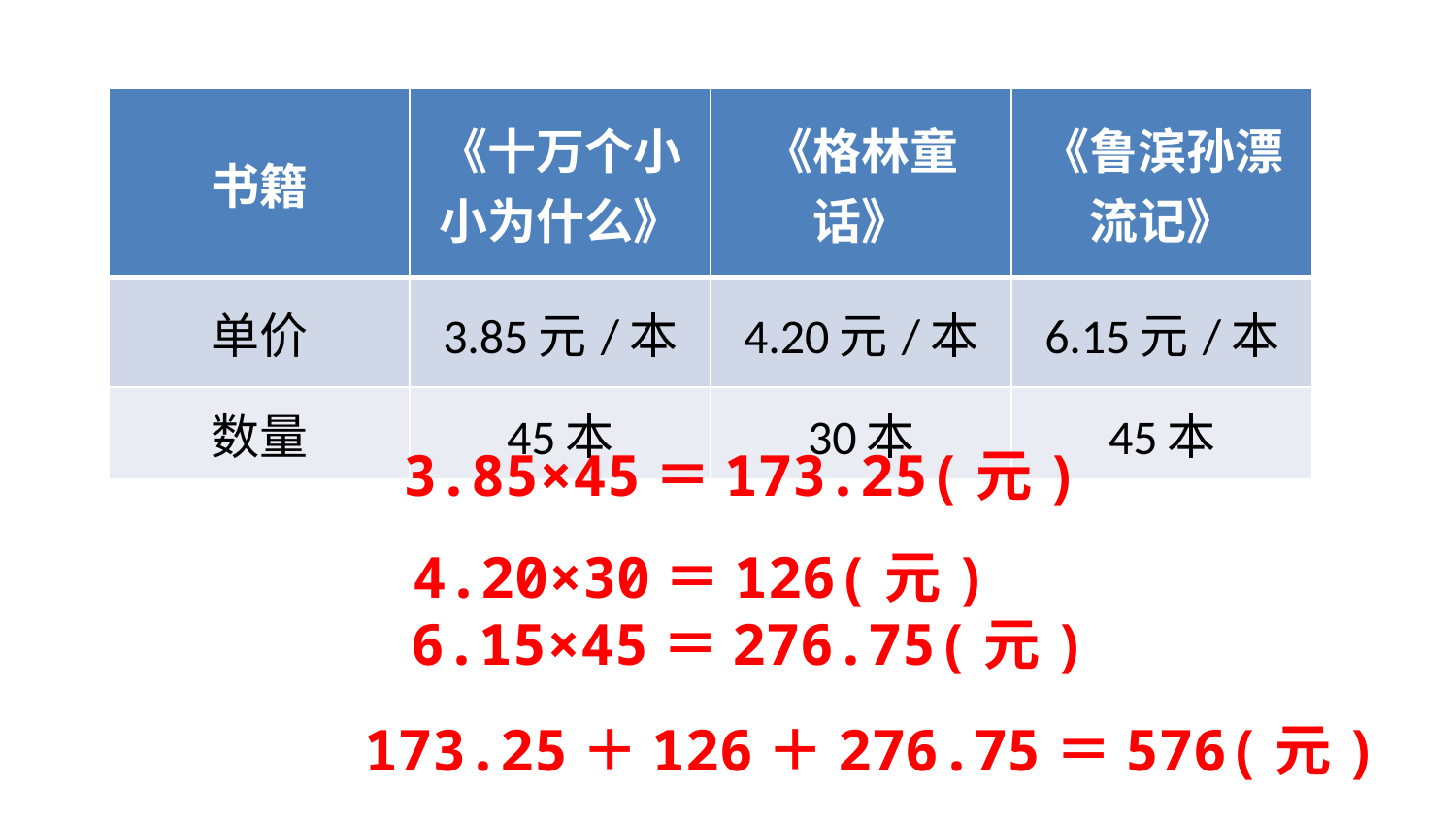

| 书籍 | 《十万个小小为什么》 | 《格林童话》 | 《鲁滨孙漂流记》 |
| --- | --- | --- | --- |
| 单价 | 3.85元/本 | 4.20元/本 | 6.15元/本 |
| 数量 | 45本 | 30本 | 45本 |
3.85×45＝173.25(元)
4.20×30＝126(元)
6.15×45＝276.75(元)
173.25＋126＋276.75＝576(元)